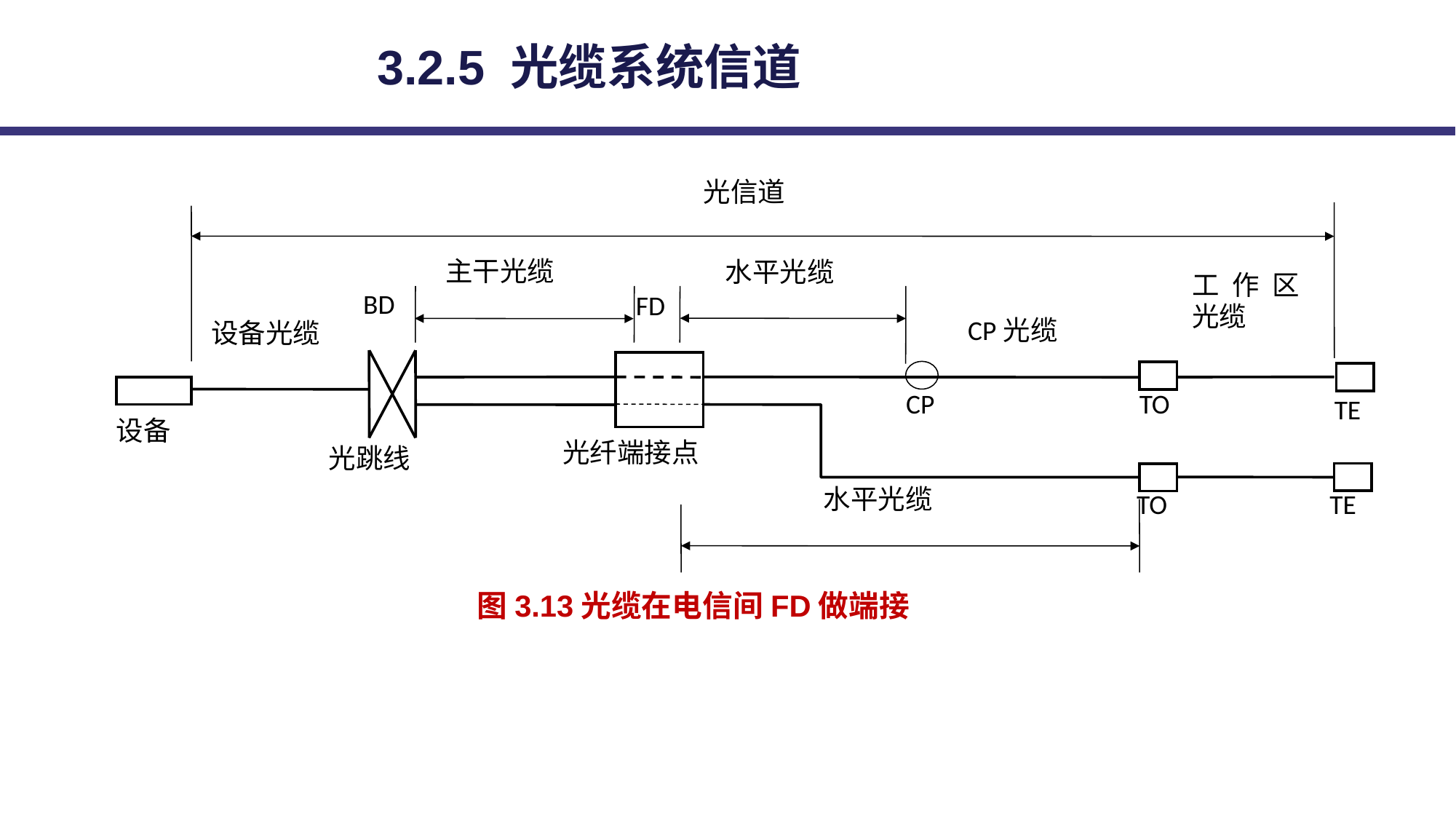

3.2.5 光缆系统信道

光信道

主干光缆
水平光缆
工作区光缆

BD
FD
CP光缆
设备光缆

CP
TO

TE

设备
光纤端接点
光跳线

水平光缆
TO
TE

图3.13光缆在电信间FD做端接